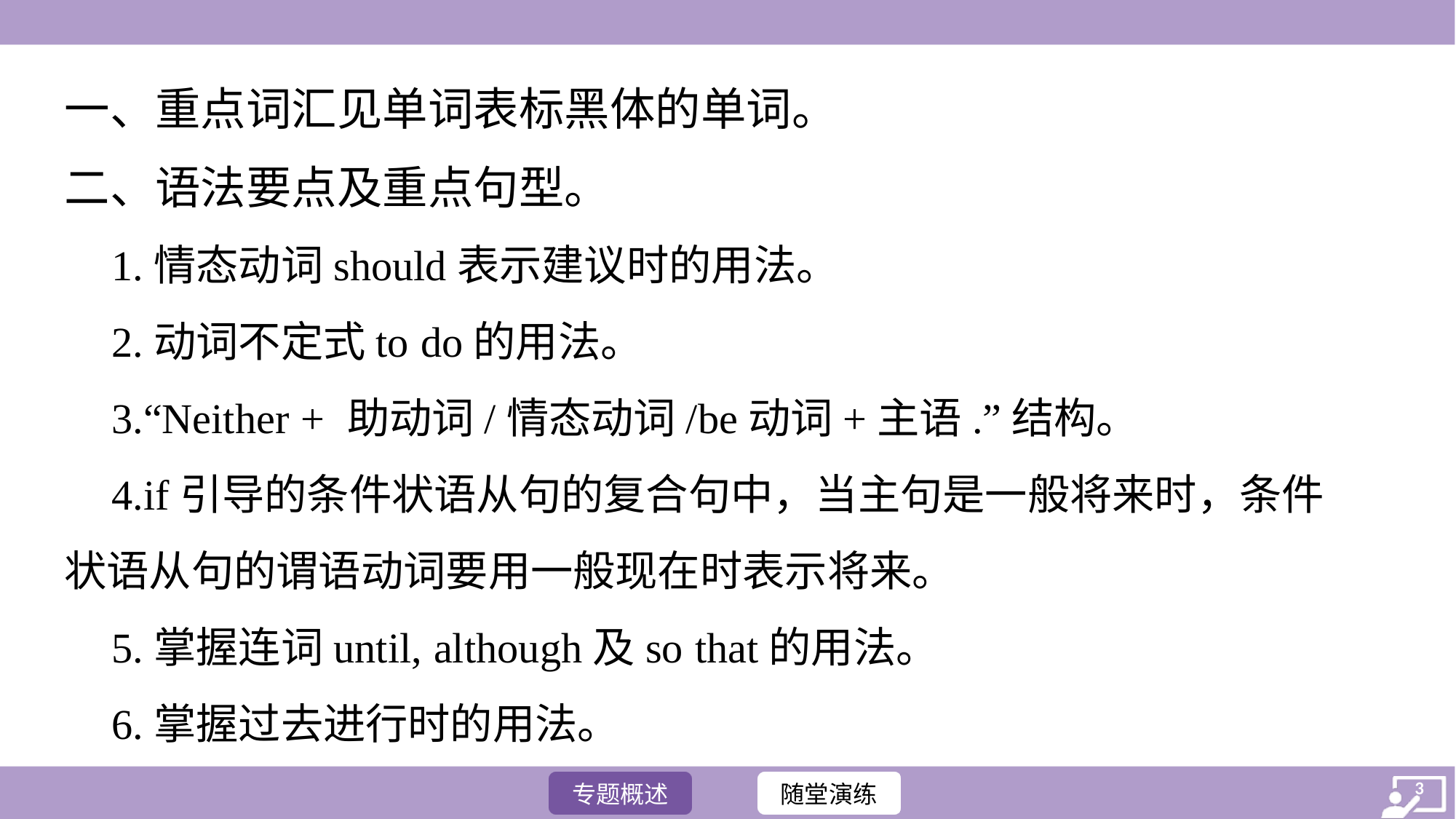

一、重点词汇见单词表标黑体的单词。
二、语法要点及重点句型。
    1.情态动词should表示建议时的用法。
    2.动词不定式to do的用法。
    3.“Neither + 助动词/情态动词/be动词+主语.”结构。
    4.if引导的条件状语从句的复合句中，当主句是一般将来时，条件
状语从句的谓语动词要用一般现在时表示将来。
    5.掌握连词until, although及so that的用法。
    6.掌握过去进行时的用法。